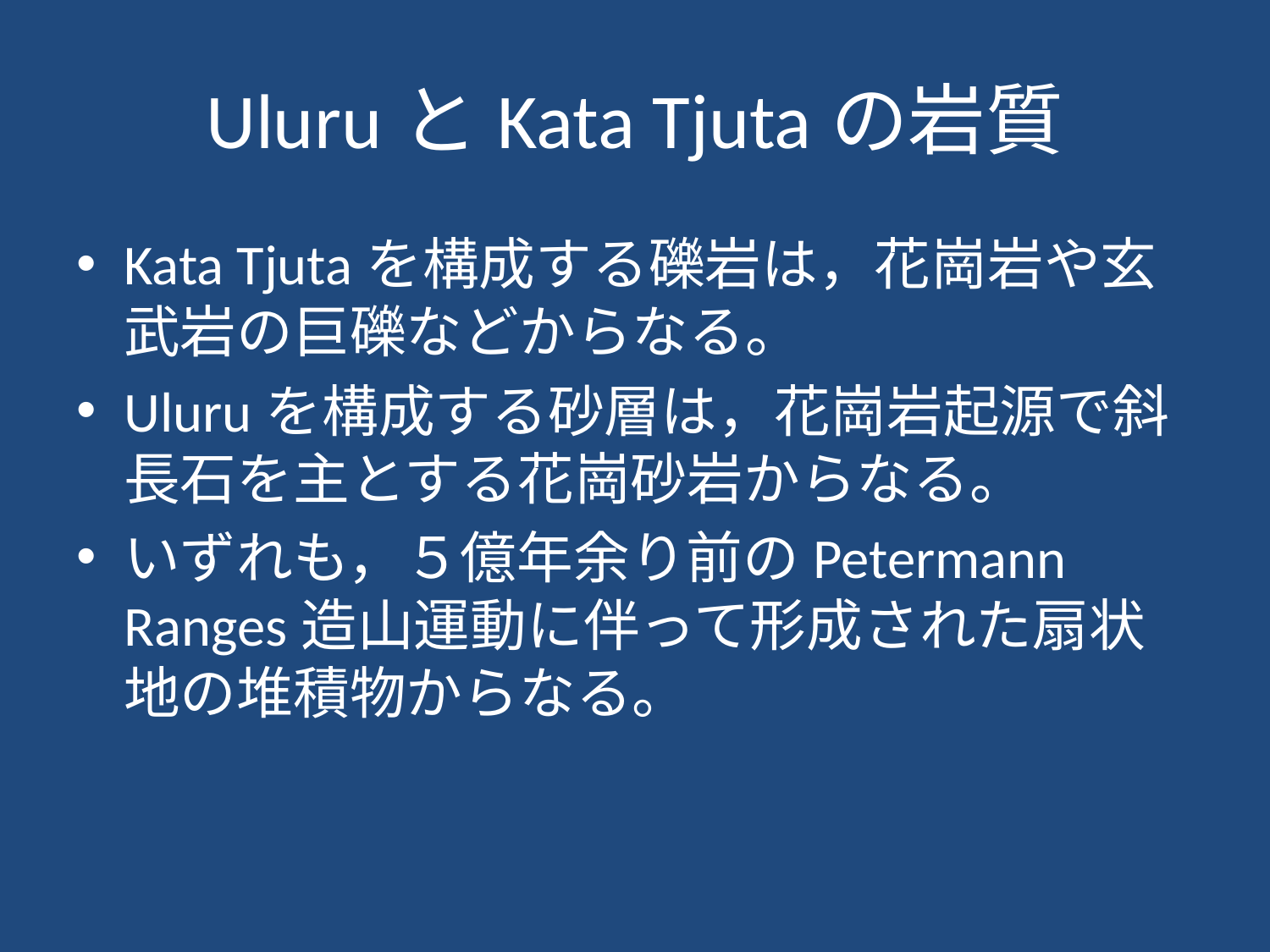

# UluruとKata Tjutaの岩質
Kata Tjutaを構成する礫岩は，花崗岩や玄武岩の巨礫などからなる。
Uluruを構成する砂層は，花崗岩起源で斜長石を主とする花崗砂岩からなる。
いずれも，５億年余り前のPetermann Ranges造山運動に伴って形成された扇状地の堆積物からなる。